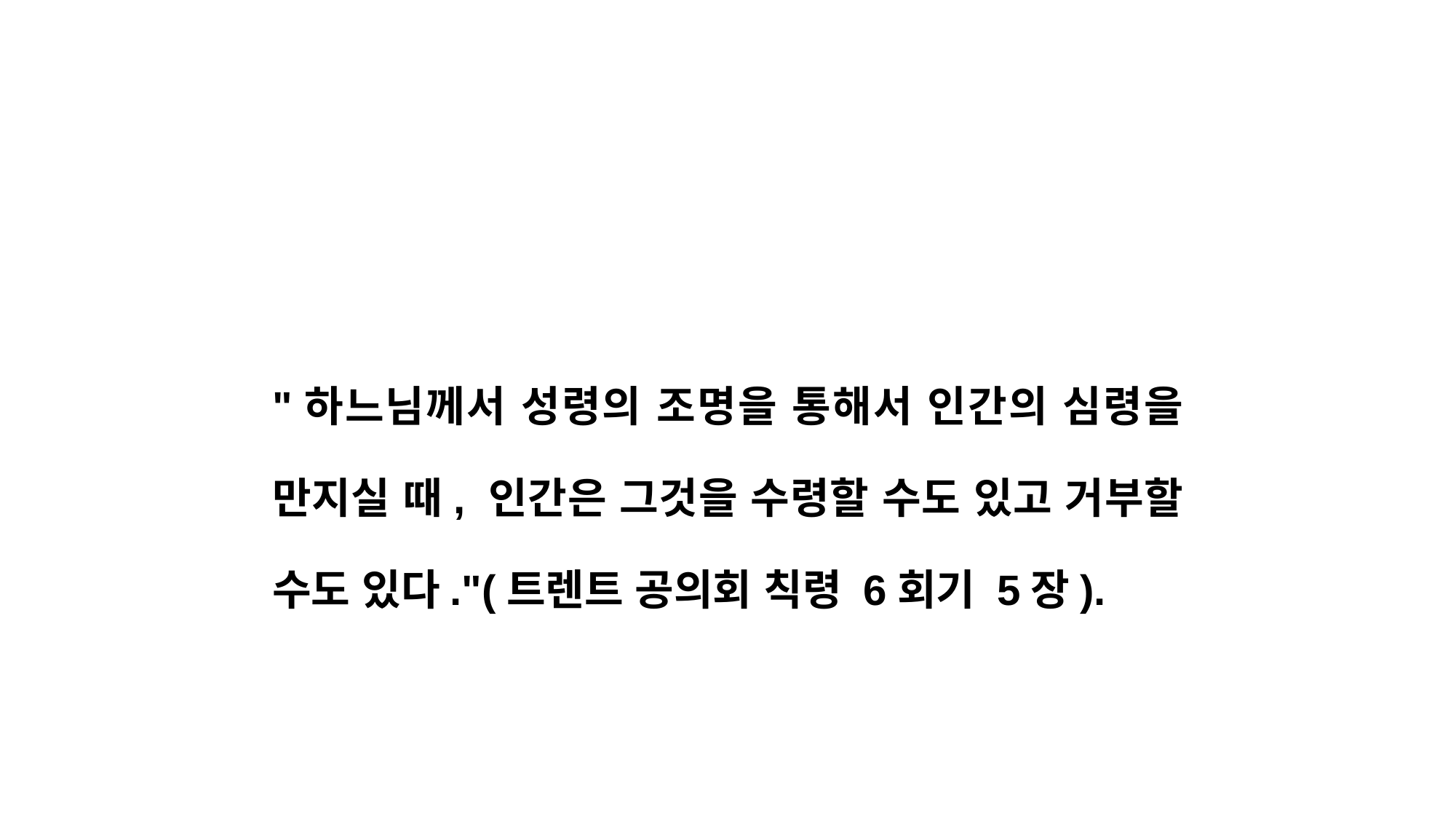

"하느님께서 성령의 조명을 통해서 인간의 심령을 만지실 때, 인간은 그것을 수령할 수도 있고 거부할 수도 있다."(트렌트 공의회 칙령 6회기 5장).